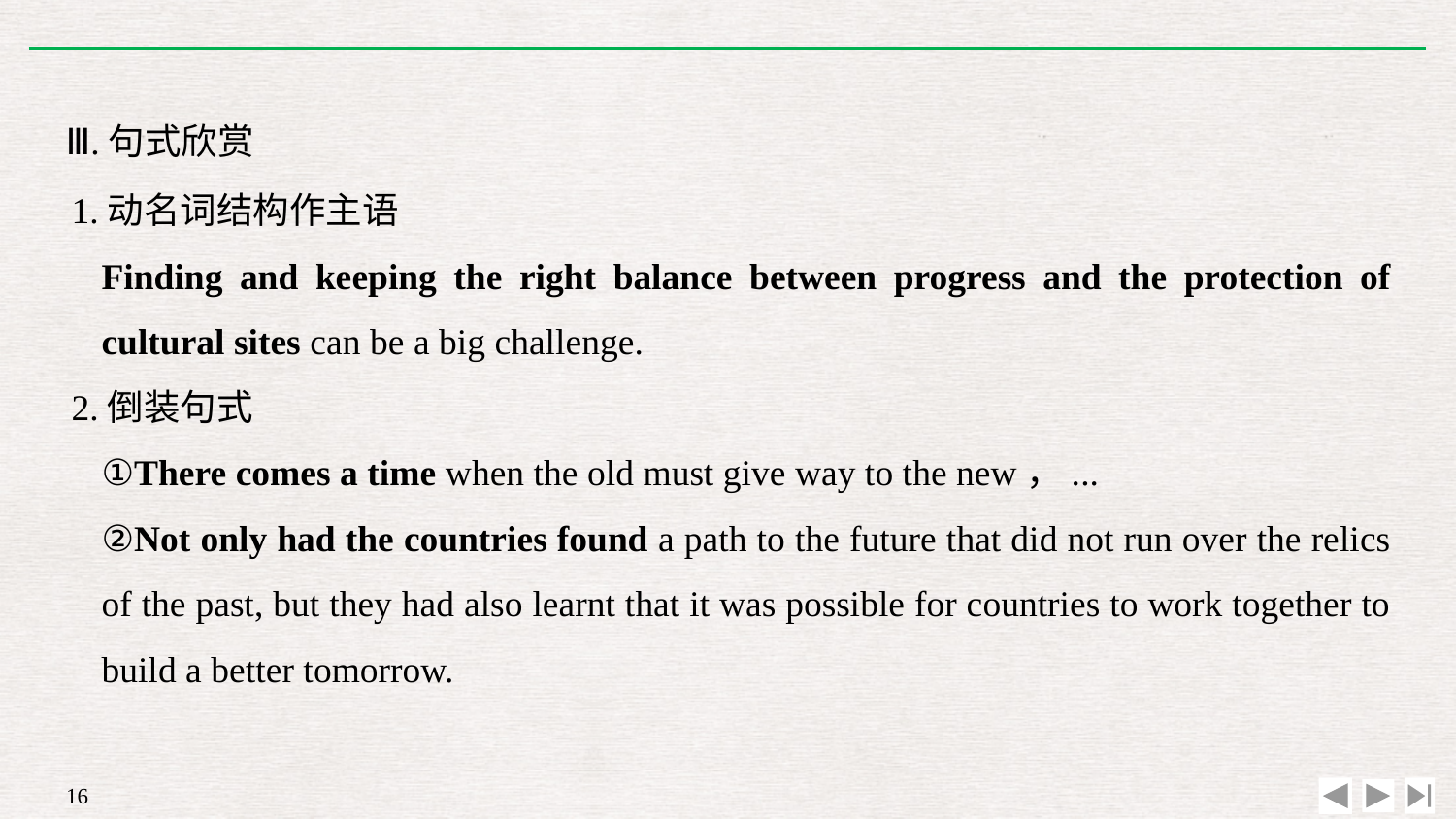

Ⅲ.句式欣赏
1.动名词结构作主语
	Finding and keeping the right balance between progress and the protection of cultural sites can be a big challenge.
2.倒装句式
	①There comes a time when the old must give way to the new，...
	②Not only had the countries found a path to the future that did not run over the relics of the past, but they had also learnt that it was possible for countries to work together to build a better tomorrow.